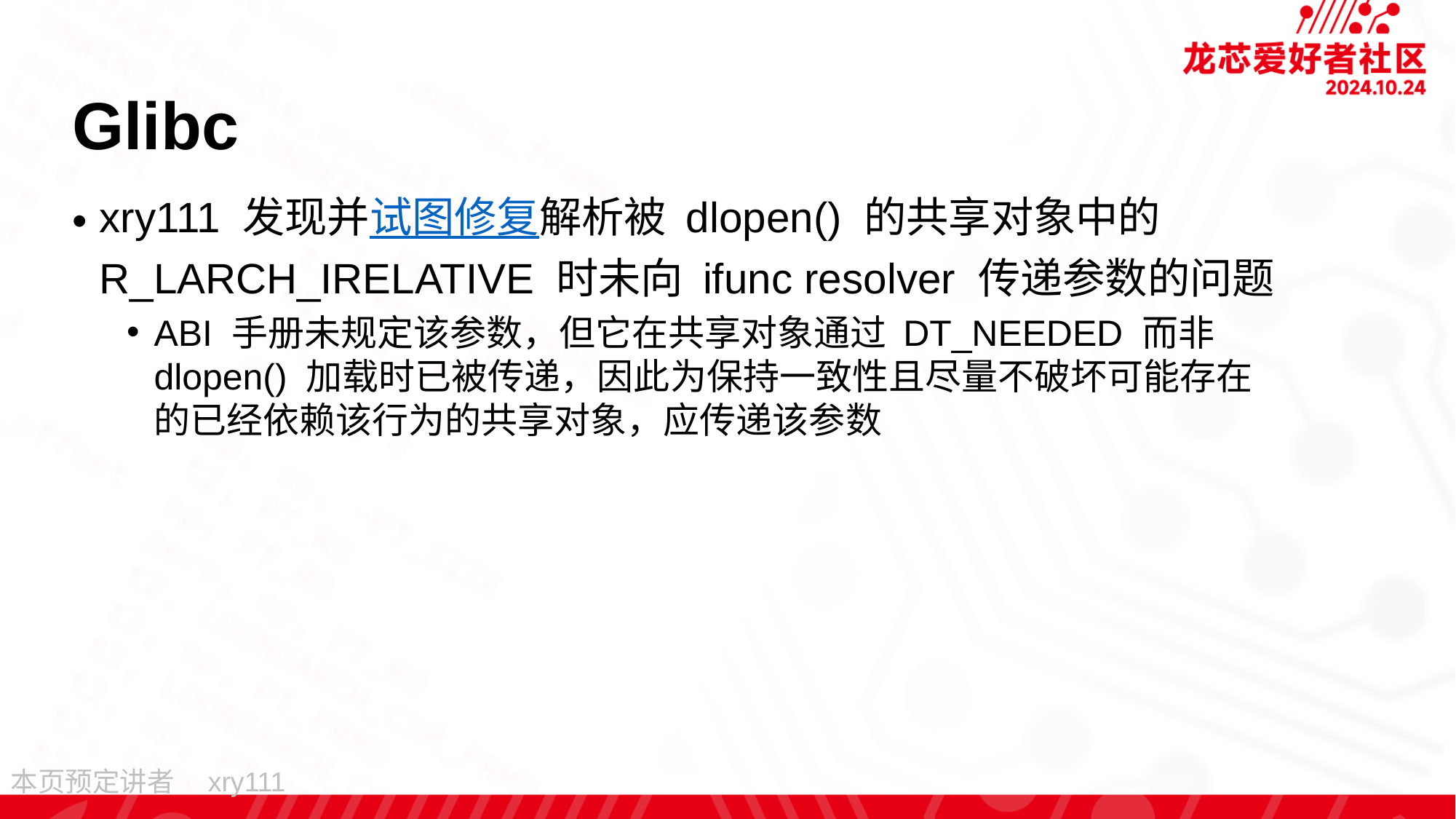

# Glibc
xry111 发现并试图修复解析被 dlopen() 的共享对象中的 R_LARCH_IRELATIVE 时未向 ifunc resolver 传递参数的问题
ABI 手册未规定该参数，但它在共享对象通过 DT_NEEDED 而非 dlopen() 加载时已被传递，因此为保持一致性且尽量不破坏可能存在的已经依赖该行为的共享对象，应传递该参数
xry111